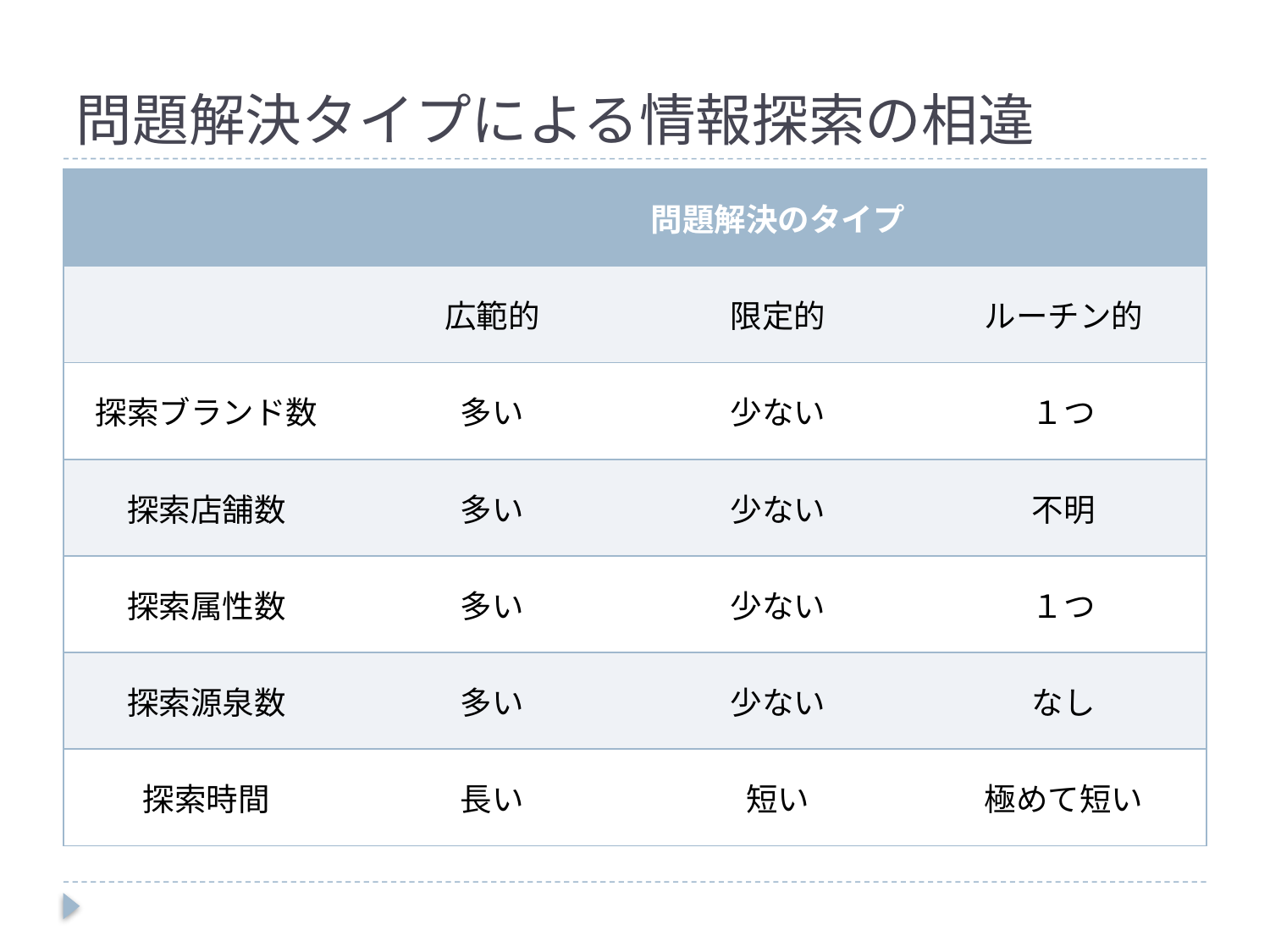

# 問題解決タイプによる情報探索の相違
|  | 問題解決のタイプ |  |  |
| --- | --- | --- | --- |
|  | 広範的 | 限定的 | ルーチン的 |
| 探索ブランド数 | 多い | 少ない | １つ |
| 探索店舗数 | 多い | 少ない | 不明 |
| 探索属性数 | 多い | 少ない | １つ |
| 探索源泉数 | 多い | 少ない | なし |
| 探索時間 | 長い | 短い | 極めて短い |